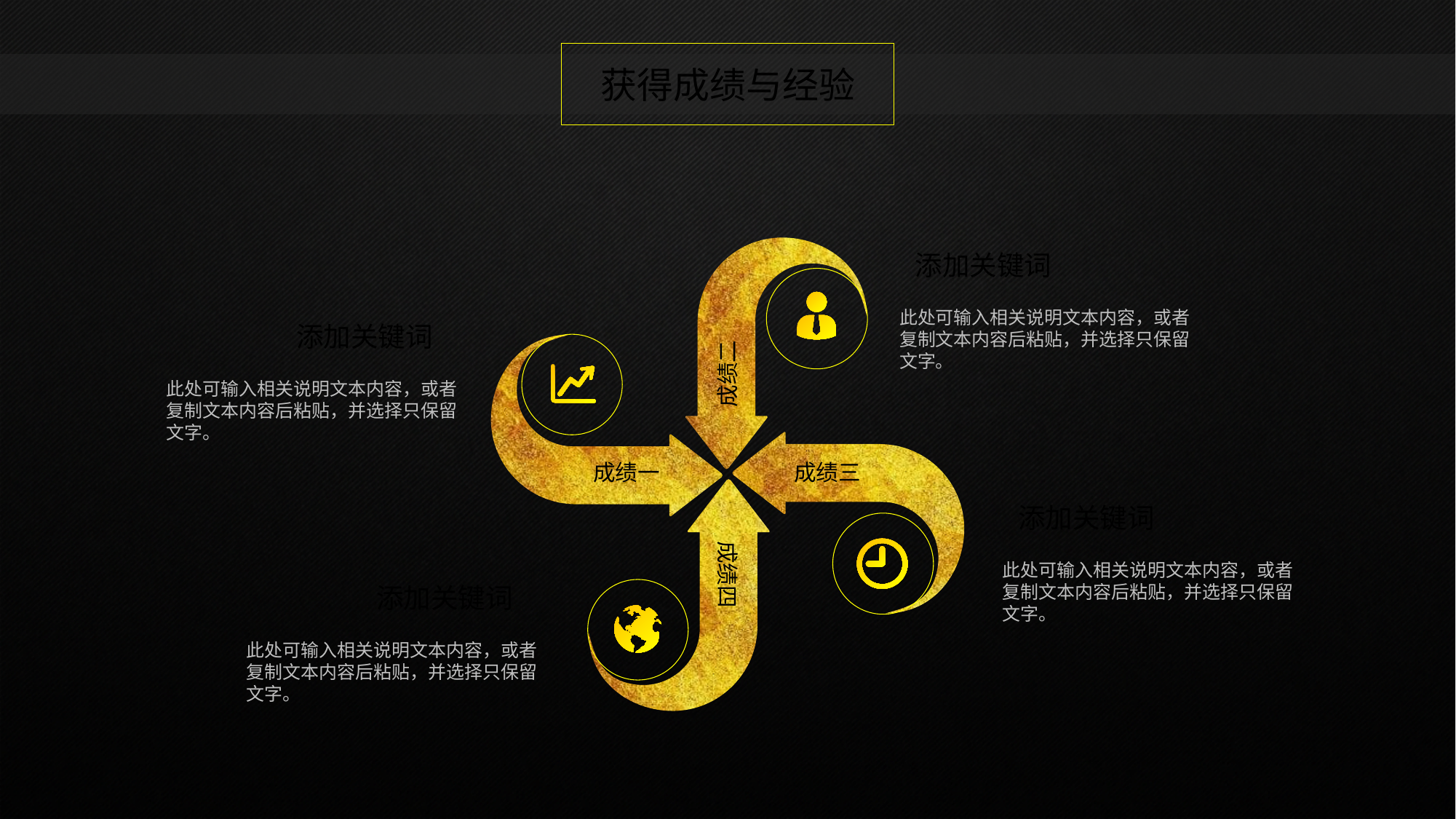

获得成绩与经验

添加关键词

此处可输入相关说明文本内容，或者复制文本内容后粘贴，并选择只保留文字。
添加关键词

成绩二

此处可输入相关说明文本内容，或者复制文本内容后粘贴，并选择只保留文字。

成绩一
成绩三

添加关键词

成绩四
此处可输入相关说明文本内容，或者复制文本内容后粘贴，并选择只保留文字。
添加关键词

此处可输入相关说明文本内容，或者复制文本内容后粘贴，并选择只保留文字。